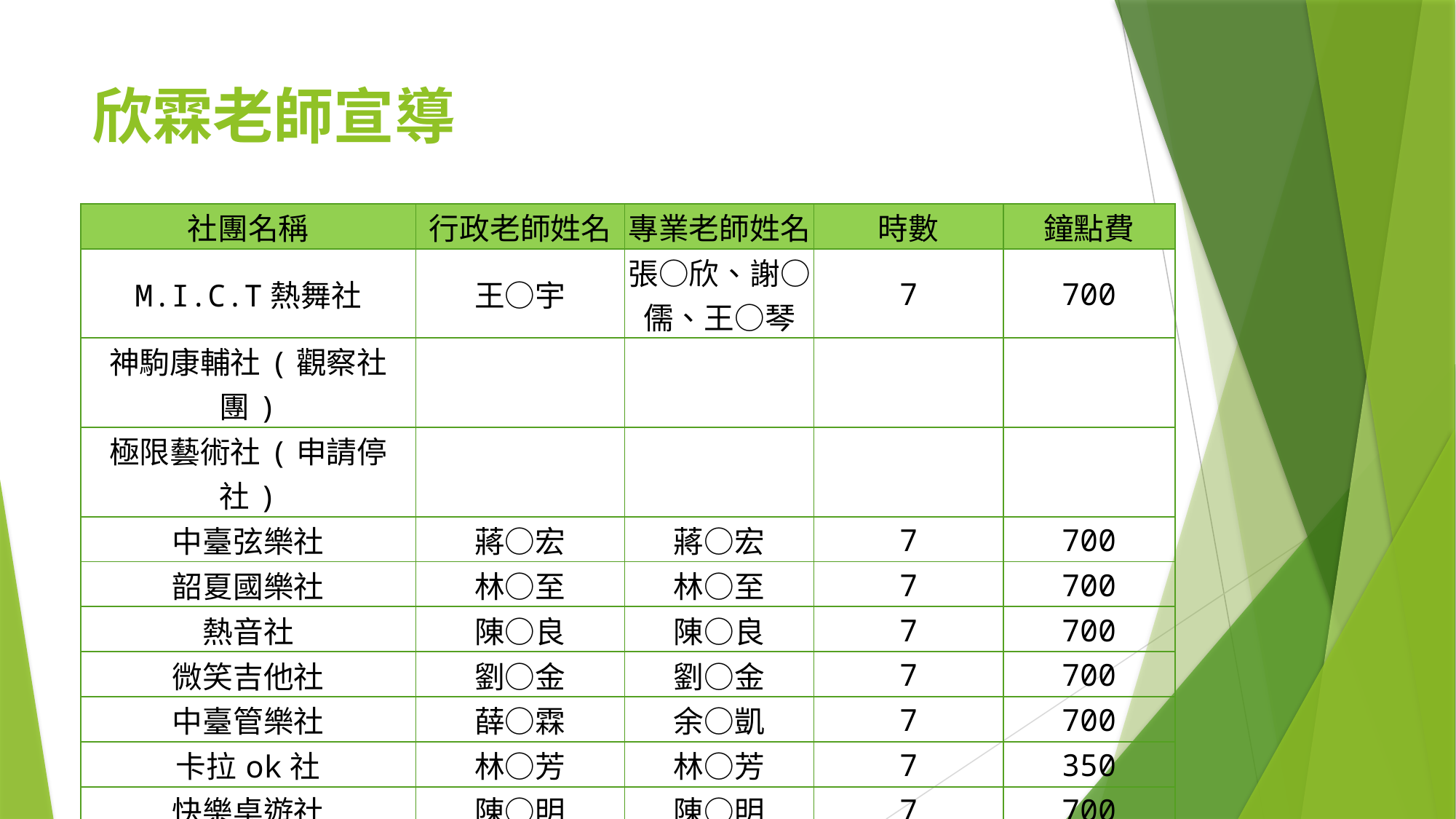

# 欣霖老師宣導
| 社團名稱 | 行政老師姓名 | 專業老師姓名 | 時數 | 鐘點費 |
| --- | --- | --- | --- | --- |
| M.I.C.T熱舞社 | 王○宇 | 張○欣、謝○儒、王○琴 | 7 | 700 |
| 神駒康輔社(觀察社團) |  |  |  |  |
| 極限藝術社(申請停社) |  |  |  |  |
| 中臺弦樂社 | 蔣○宏 | 蔣○宏 | 7 | 700 |
| 韶夏國樂社 | 林○至 | 林○至 | 7 | 700 |
| 熱音社 | 陳○良 | 陳○良 | 7 | 700 |
| 微笑吉他社 | 劉○金 | 劉○金 | 7 | 700 |
| 中臺管樂社 | 薛○霖 | 余○凱 | 7 | 700 |
| 卡拉ok社 | 林○芳 | 林○芳 | 7 | 350 |
| 快樂桌遊社 | 陳○明 | 陳○明 | 7 | 700 |